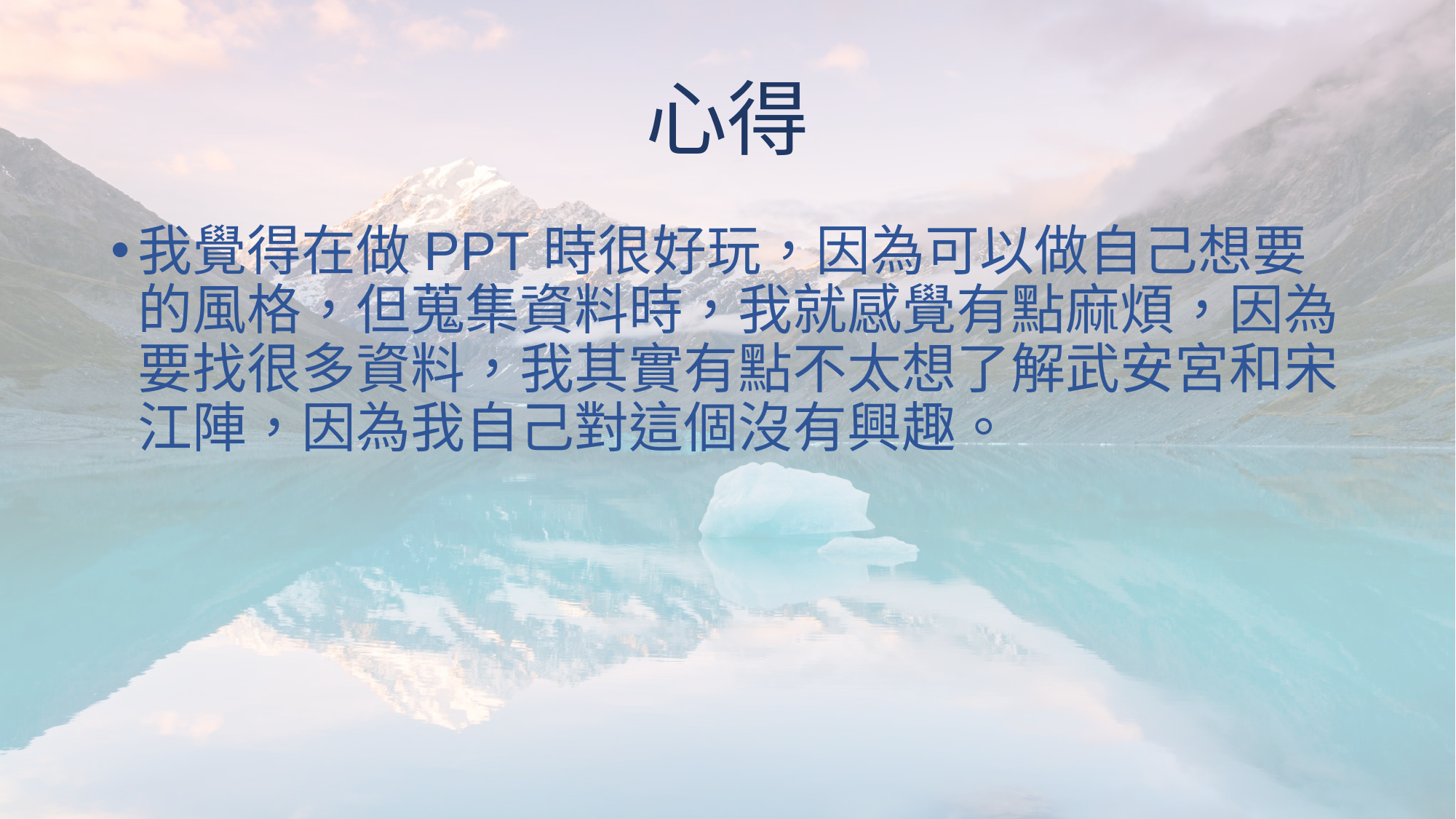

# 心得
我覺得在做PPT時很好玩，因為可以做自己想要的風格，但蒐集資料時，我就感覺有點麻煩，因為要找很多資料，我其實有點不太想了解武安宮和宋江陣，因為我自己對這個沒有興趣。